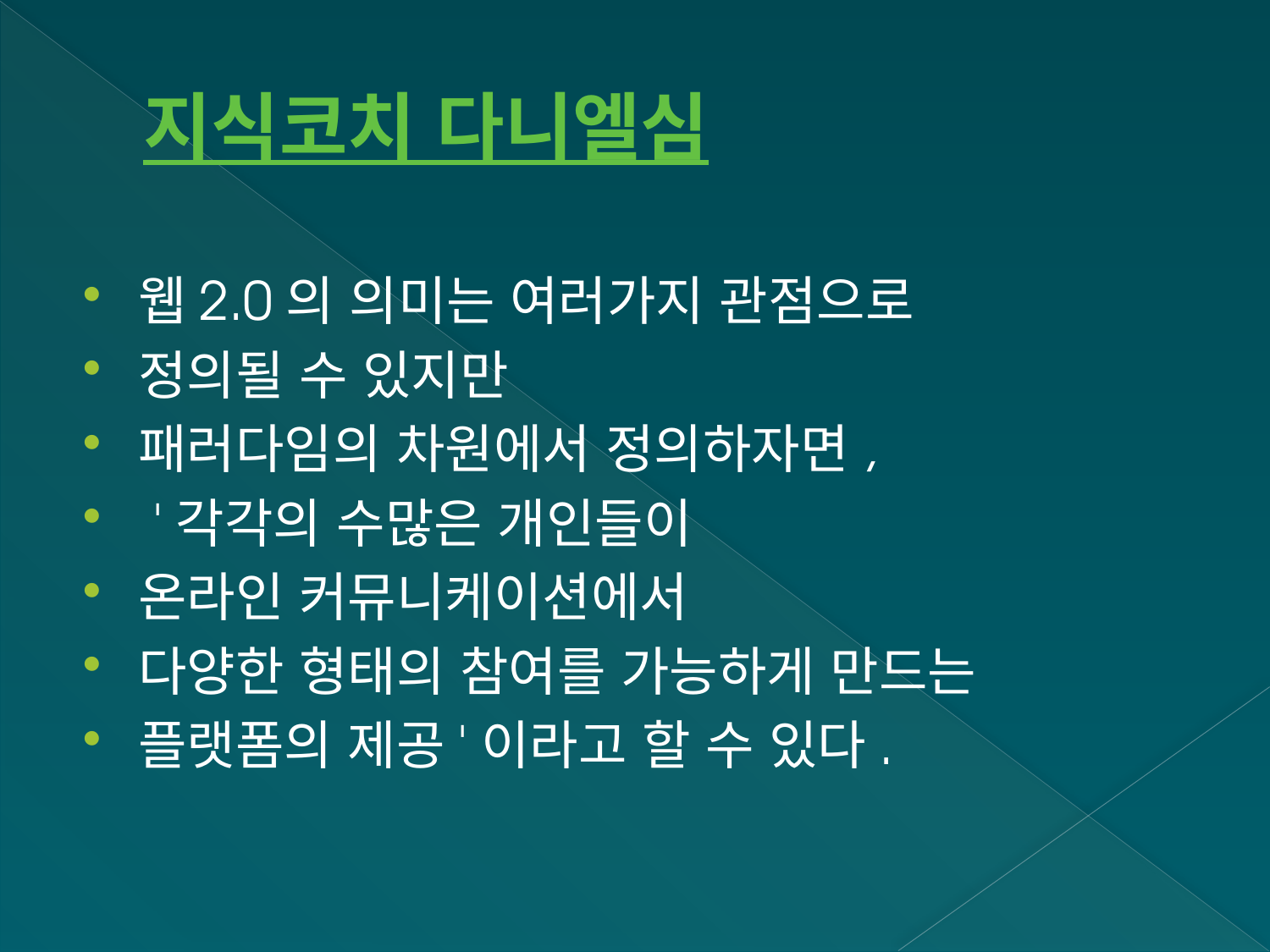

# 지식코치 다니엘심
웹2.0의 의미는 여러가지 관점으로
정의될 수 있지만
패러다임의 차원에서 정의하자면,
 '각각의 수많은 개인들이
온라인 커뮤니케이션에서
다양한 형태의 참여를 가능하게 만드는
플랫폼의 제공'이라고 할 수 있다.